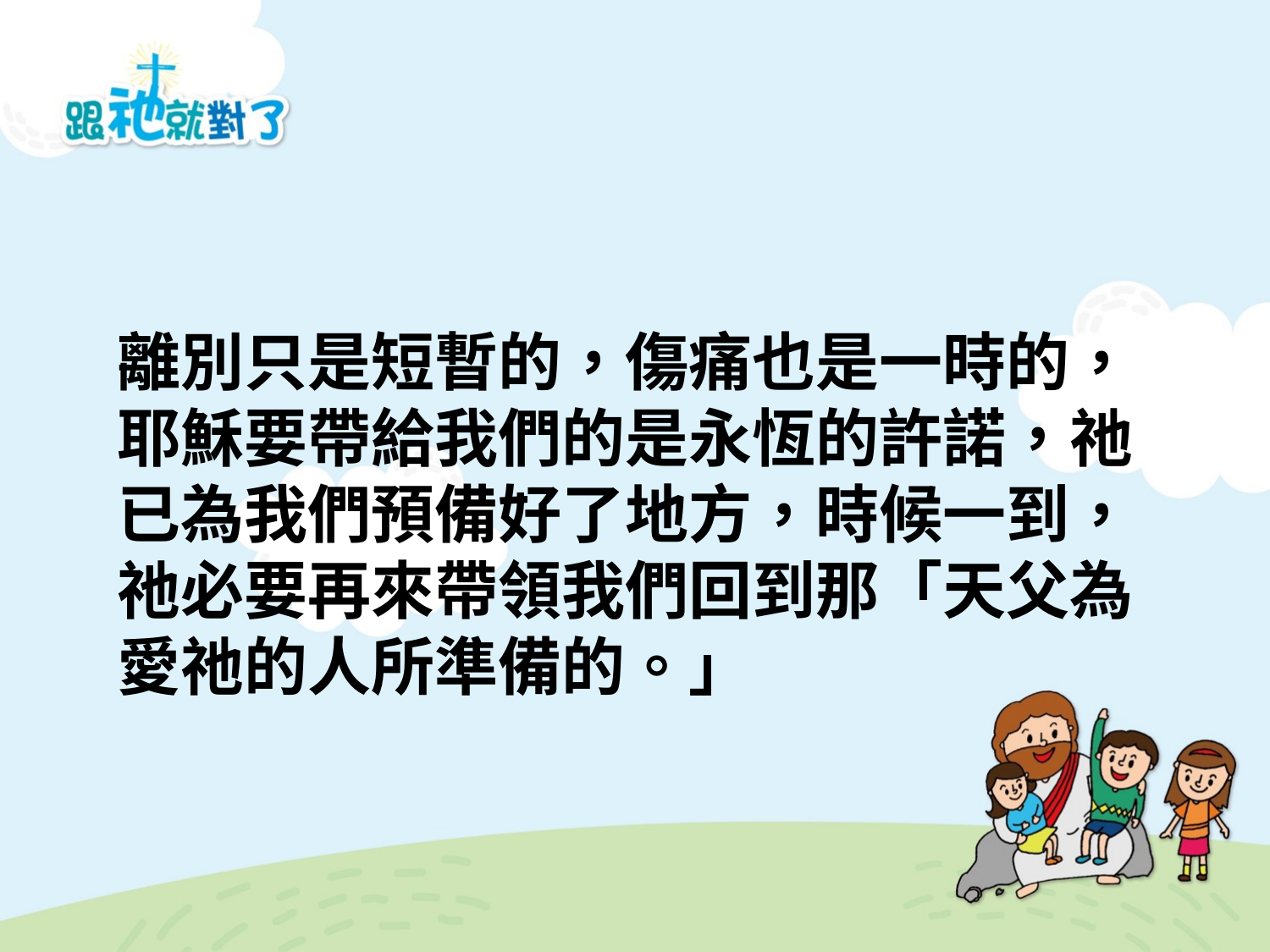

離別只是短暫的，傷痛也是一時的，耶穌要帶給我們的是永恆的許諾，祂已為我們預備好了地方，時候一到，祂必要再來帶領我們回到那「天父為愛祂的人所準備的。」